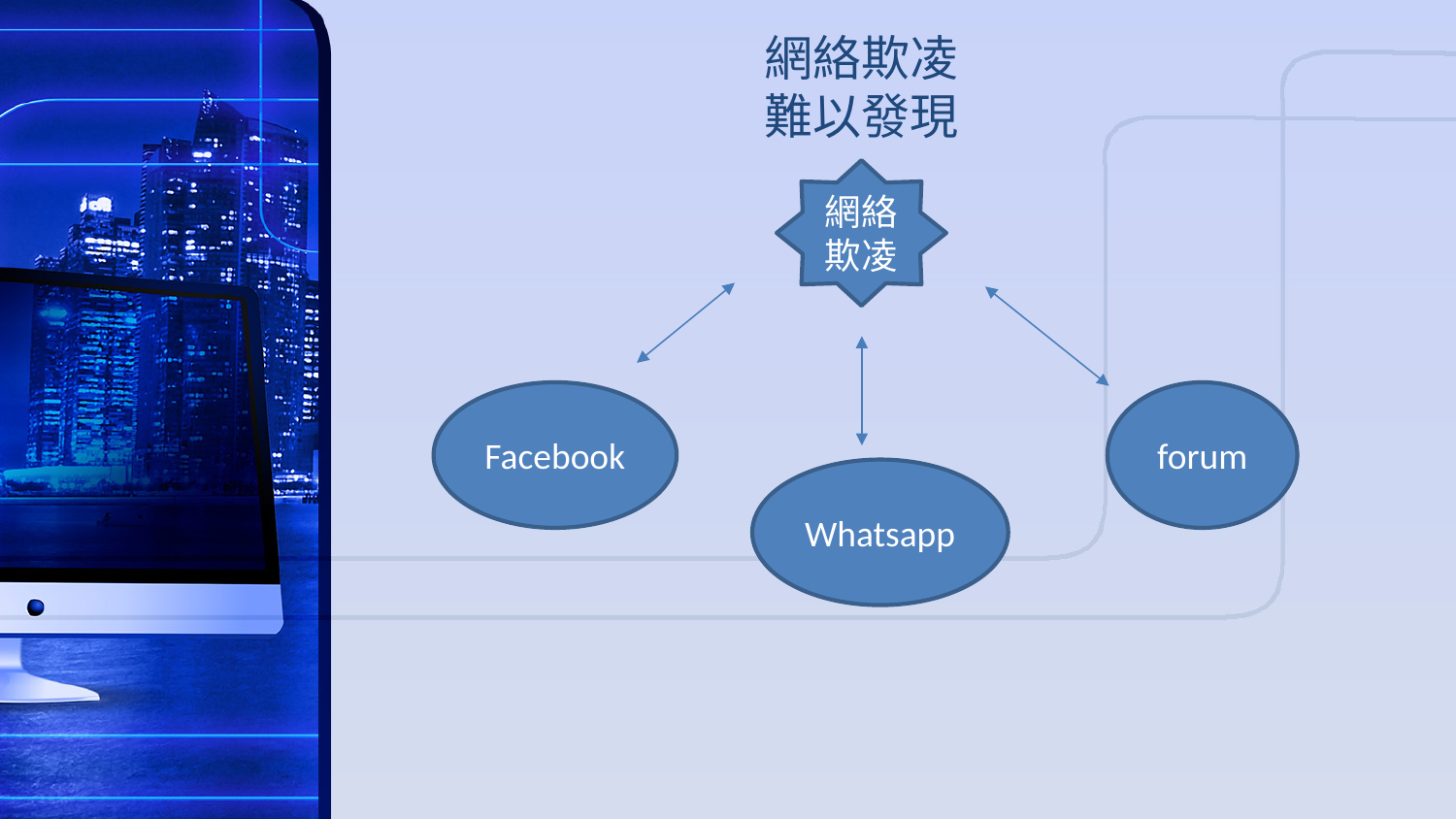

# 網絡欺凌 難以發現
網絡欺凌

Facebook
forum
Whatsapp